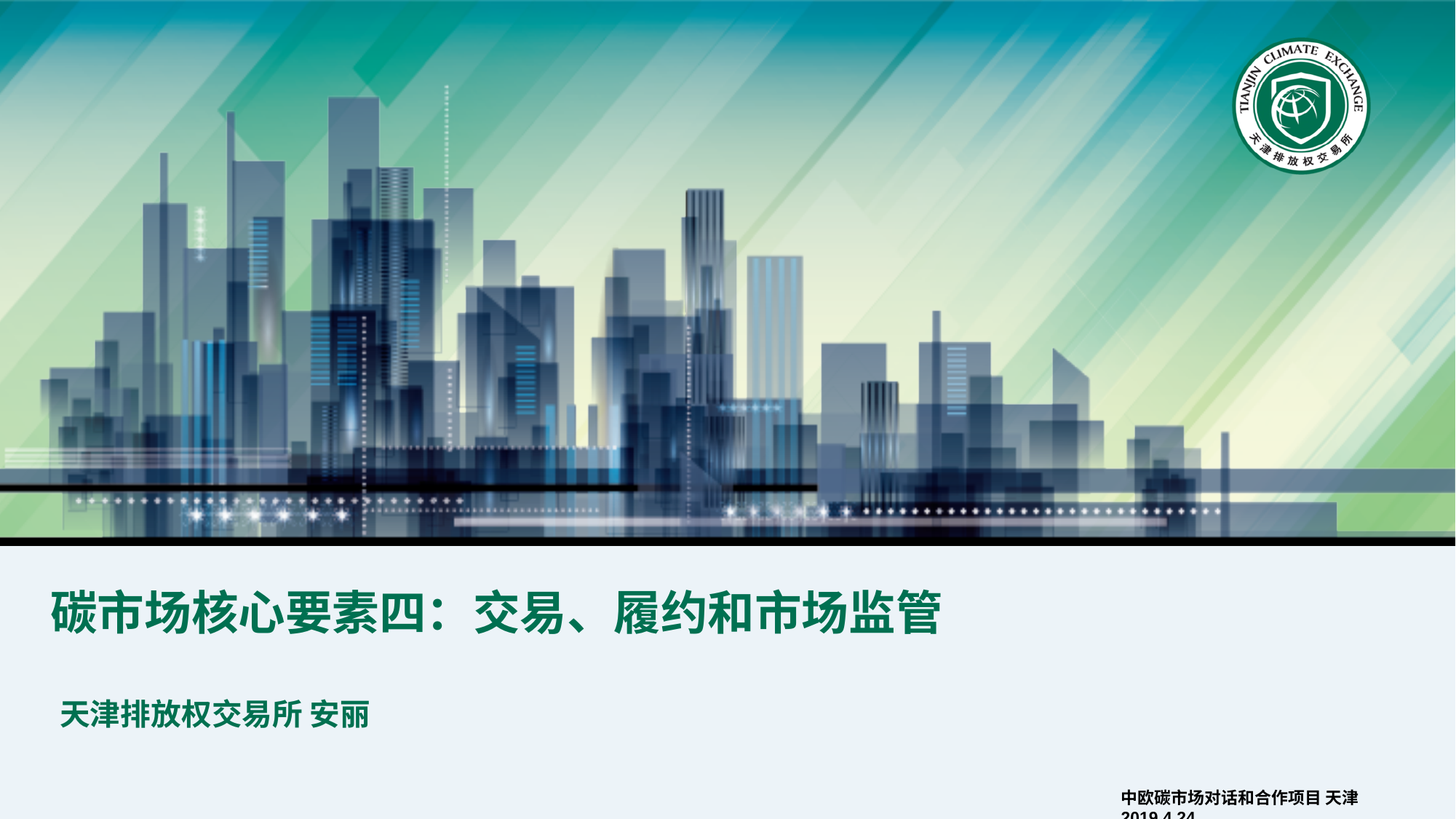

# 碳市场核心要素四：交易、履约和市场监管
天津排放权交易所 安丽
中欧碳市场对话和合作项目 天津 2019.4.24